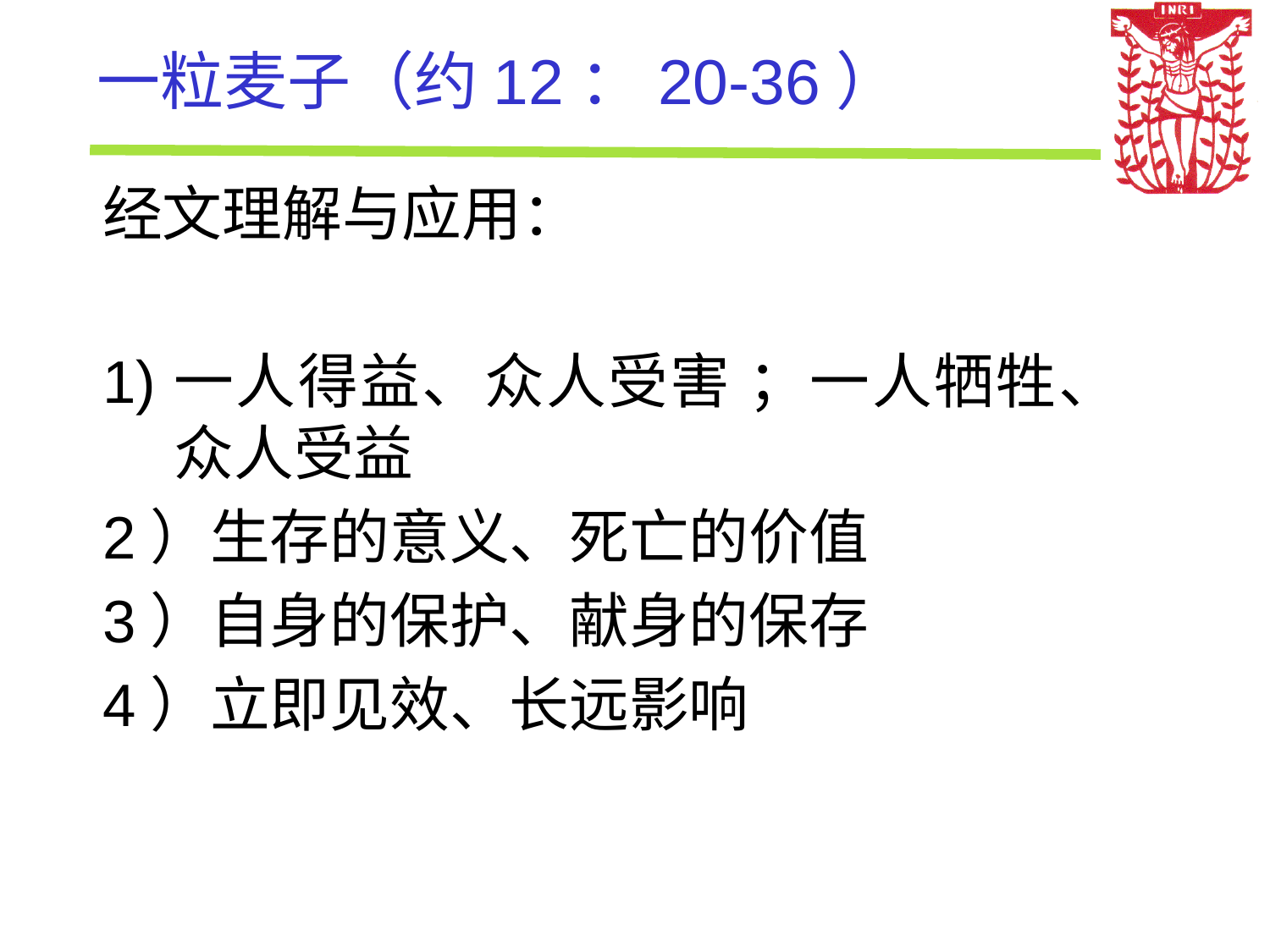

# 一粒麦子（约12：20-36）
经文理解与应用：

一人得益、众人受害 ；一人牺牲、众人受益
2）生存的意义、死亡的价值
3）自身的保护、献身的保存
4）立即见效、长远影响